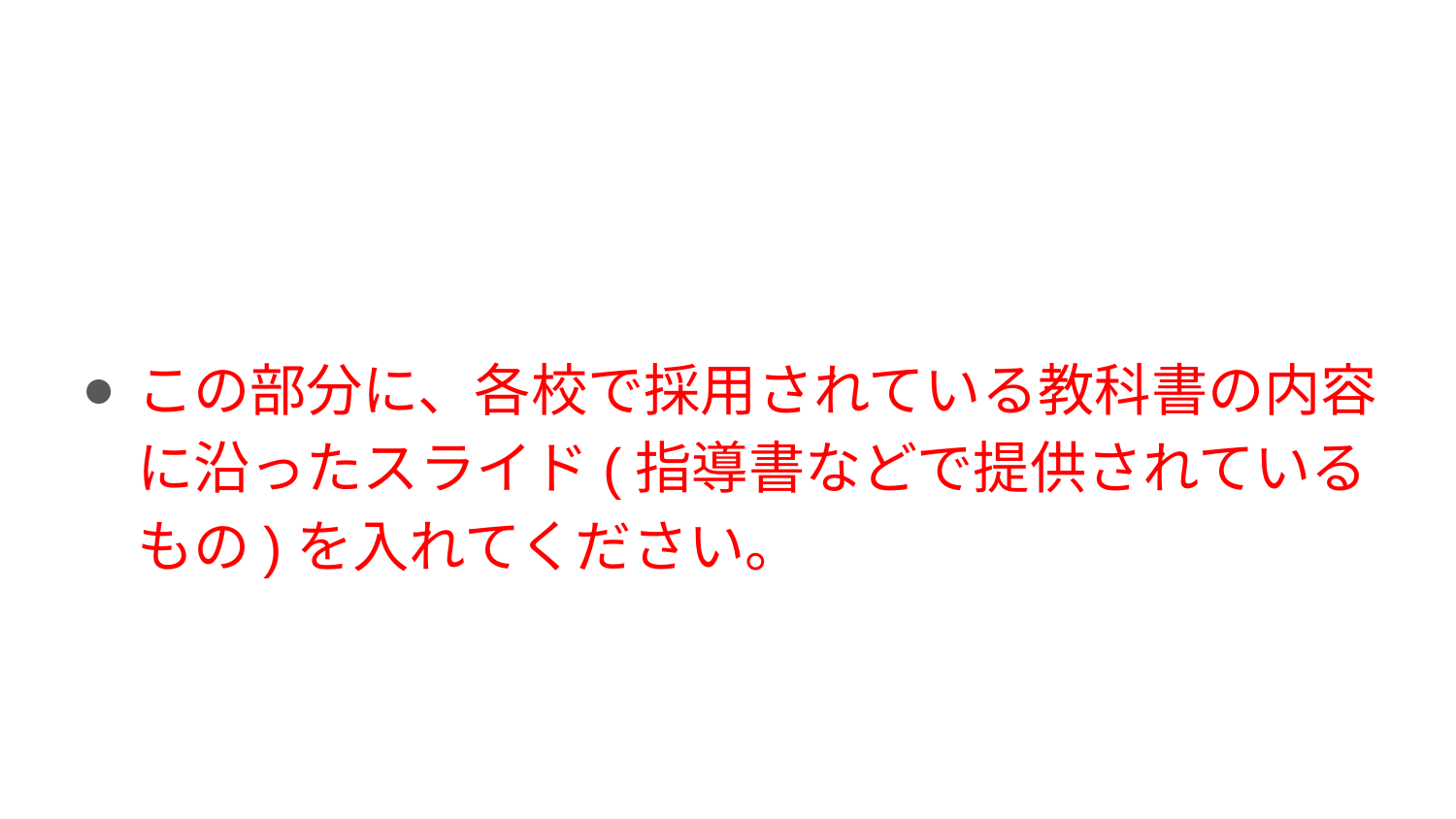

#

この部分に、各校で採用されている教科書の内容に沿ったスライド(指導書などで提供されているもの)を入れてください。